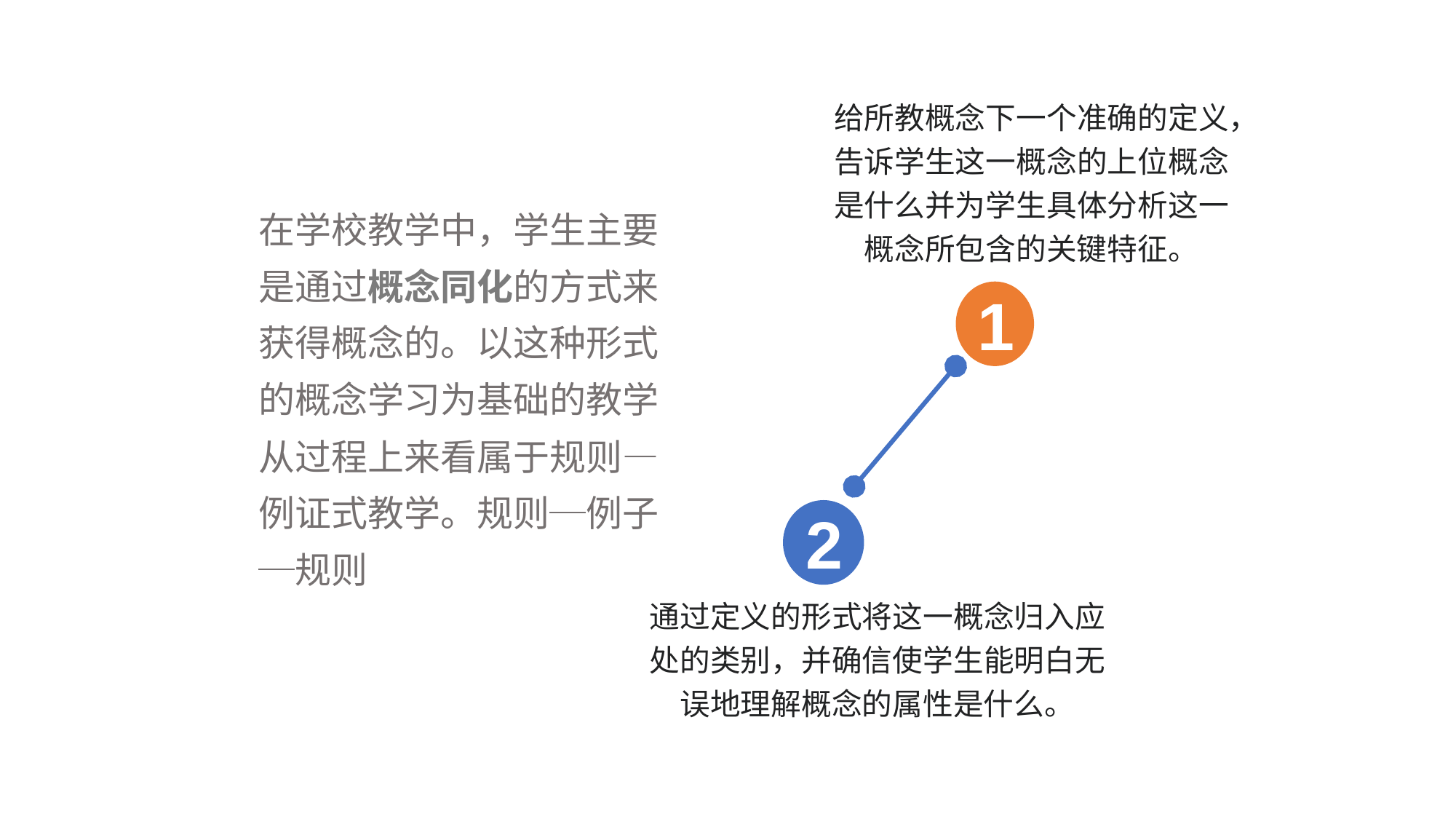

给所教概念下一个准确的定义，告诉学生这一概念的上位概念是什么并为学生具体分析这一概念所包含的关键特征。
在学校教学中，学生主要是通过概念同化的方式来获得概念的。以这种形式的概念学习为基础的教学从过程上来看属于规则—例证式教学。规则─例子─规则
1
2
通过定义的形式将这一概念归入应处的类别，并确信使学生能明白无误地理解概念的属性是什么。